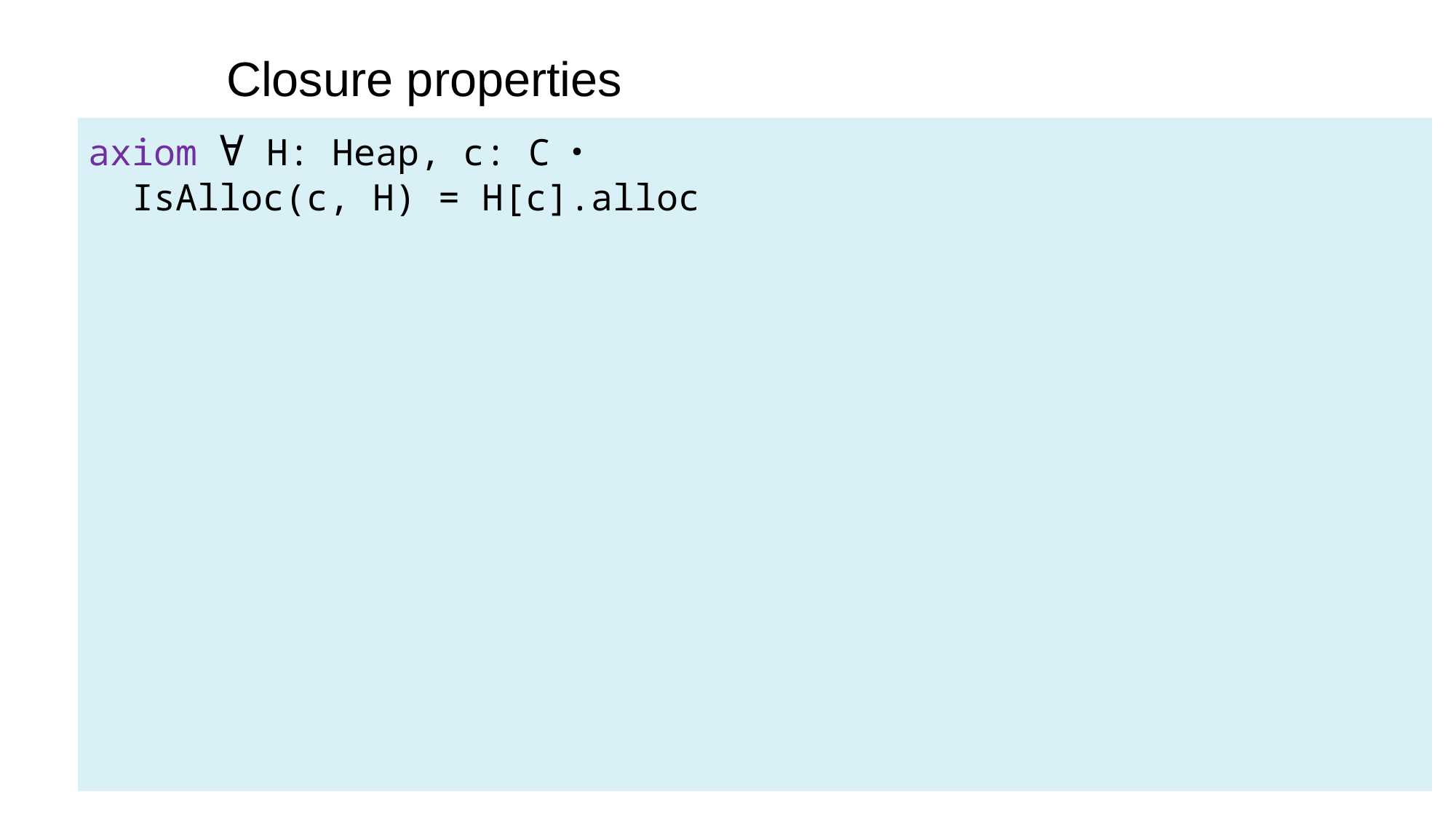

Closure properties
axiom ∀ H: Heap, c: C・
  IsAlloc(c, H) = H[c].alloc